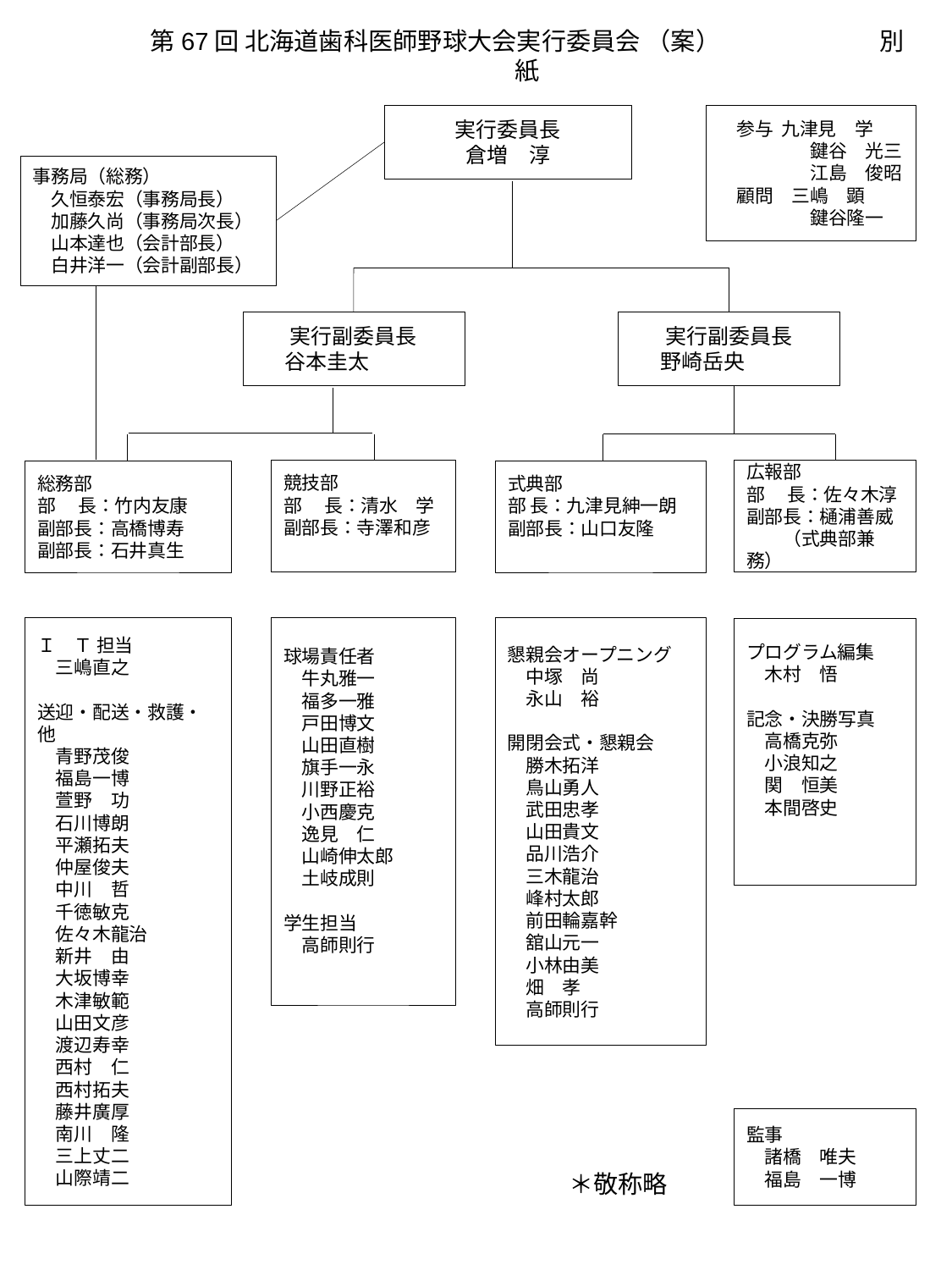

# 第67回 北海道歯科医師野球大会実行委員会 （案）  　　　　　　別紙
　参与  九津見　学
　　　　　鍵谷　光三
　　　　　江島　俊昭
　顧問　三嶋　顕
　　　　　鍵谷隆一
実行委員長
倉増　淳
事務局（総務）
　久恒泰宏（事務局長）
　加藤久尚（事務局次長）
　山本達也（会計部長）
　白井洋一（会計副部長）
実行副委員長
谷本圭太
実行副委員長
野崎岳央
競技部
部　 長：清水　学
副部長：寺澤和彦

広報部
部 　長：佐々木淳
副部長：樋浦善威
　　（式典部兼務）
総務部
部 　長：竹内友康
副部長：高橋博寿
副部長：石井真生
式典部
部 長：九津見紳一朗
副部長：山口友隆

Ｉ　Ｔ 担当
　三嶋直之

送迎・配送・救護・他
　青野茂俊
　福島一博
　萱野　功
　石川博朗
　平瀬拓夫
　仲屋俊夫
　中川　哲
　千徳敏克
　佐々木龍治
　新井　由
　大坂博幸
　木津敏範
　山田文彦
　渡辺寿幸
　西村　仁
　西村拓夫
　藤井廣厚
　南川　隆
　三上丈二
　山際靖二
球場責任者
　牛丸雅一
　福多一雅
　戸田博文
　山田直樹
　旗手一永
　川野正裕
　小西慶克
　逸見　仁
　山崎伸太郎
　土岐成則

学生担当
　高師則行

懇親会オープニング
　中塚　尚
　永山　裕

開閉会式・懇親会
　勝木拓洋
　鳥山勇人
　武田忠孝
　山田貴文
　品川浩介
　三木龍治
　峰村太郎
　前田輪嘉幹
　舘山元一
　小林由美
　畑　孝
　高師則行
プログラム編集
　木村　悟

記念・決勝写真
　高橋克弥
　小浪知之
　関　恒美
　本間啓史

監事
　諸橋　唯夫
　福島　一博
＊敬称略